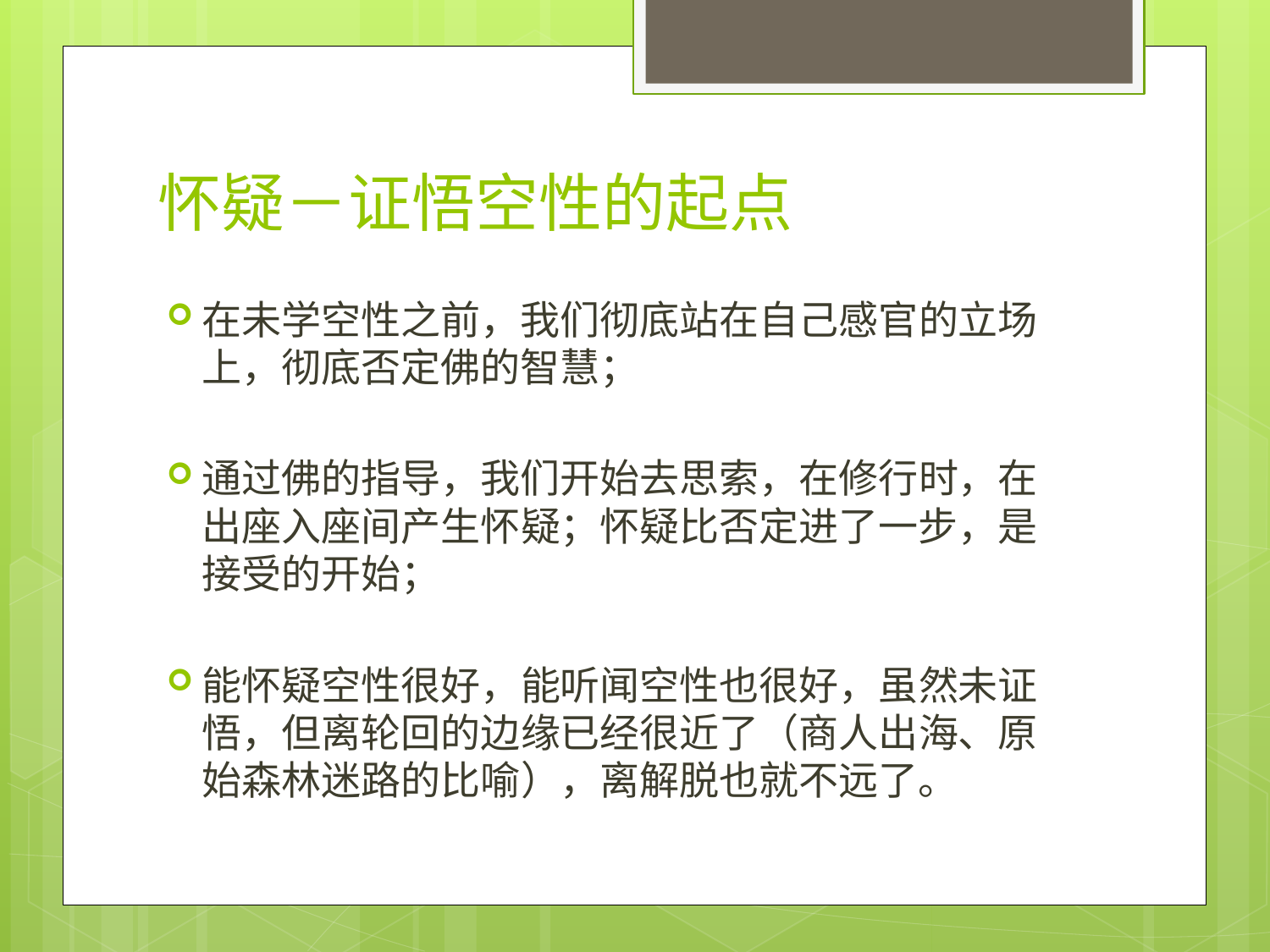

# 怀疑－证悟空性的起点
在未学空性之前，我们彻底站在自己感官的立场上，彻底否定佛的智慧；

通过佛的指导，我们开始去思索，在修行时，在出座入座间产生怀疑；怀疑比否定进了一步，是接受的开始；

能怀疑空性很好，能听闻空性也很好，虽然未证悟，但离轮回的边缘已经很近了（商人出海、原始森林迷路的比喻），离解脱也就不远了。